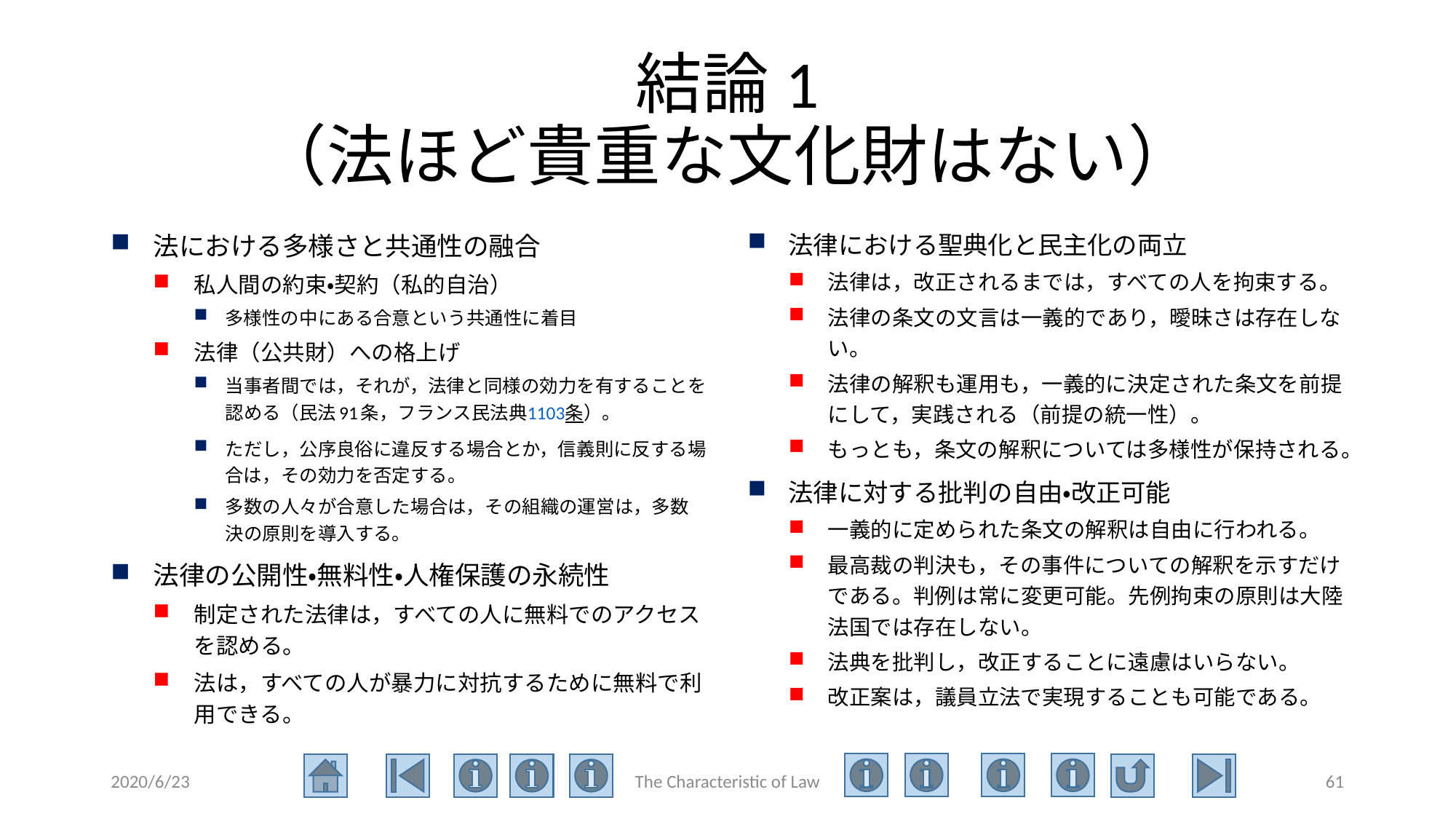

# 結論1 （法ほど貴重な文化財はない）
法における多様さと共通性の融合
私人間の約束・契約（私的自治）
多様性の中にある合意という共通性に着目
法律（公共財）への格上げ
当事者間では，それが，法律と同様の効力を有することを認める（民法91条，フランス民法典1103条）。
ただし，公序良俗に違反する場合とか，信義則に反する場合は，その効力を否定する。
多数の人々が合意した場合は，その組織の運営は，多数決の原則を導入する。
法律の公開性・無料性・人権保護の永続性
制定された法律は，すべての人に無料でのアクセスを認める。
法は，すべての人が暴力に対抗するために無料で利用できる。

法律における聖典化と民主化の両立
法律は，改正されるまでは，すべての人を拘束する。
法律の条文の文言は一義的であり，曖昧さは存在しない。
法律の解釈も運用も，一義的に決定された条文を前提にして，実践される（前提の統一性）。
もっとも，条文の解釈については多様性が保持される。
法律に対する批判の自由・改正可能
一義的に定められた条文の解釈は自由に行われる。
最高裁の判決も，その事件についての解釈を示すだけである。判例は常に変更可能。先例拘束の原則は大陸法国では存在しない。
法典を批判し，改正することに遠慮はいらない。
改正案は，議員立法で実現することも可能である。
2020/6/23
The Characteristic of Law
61